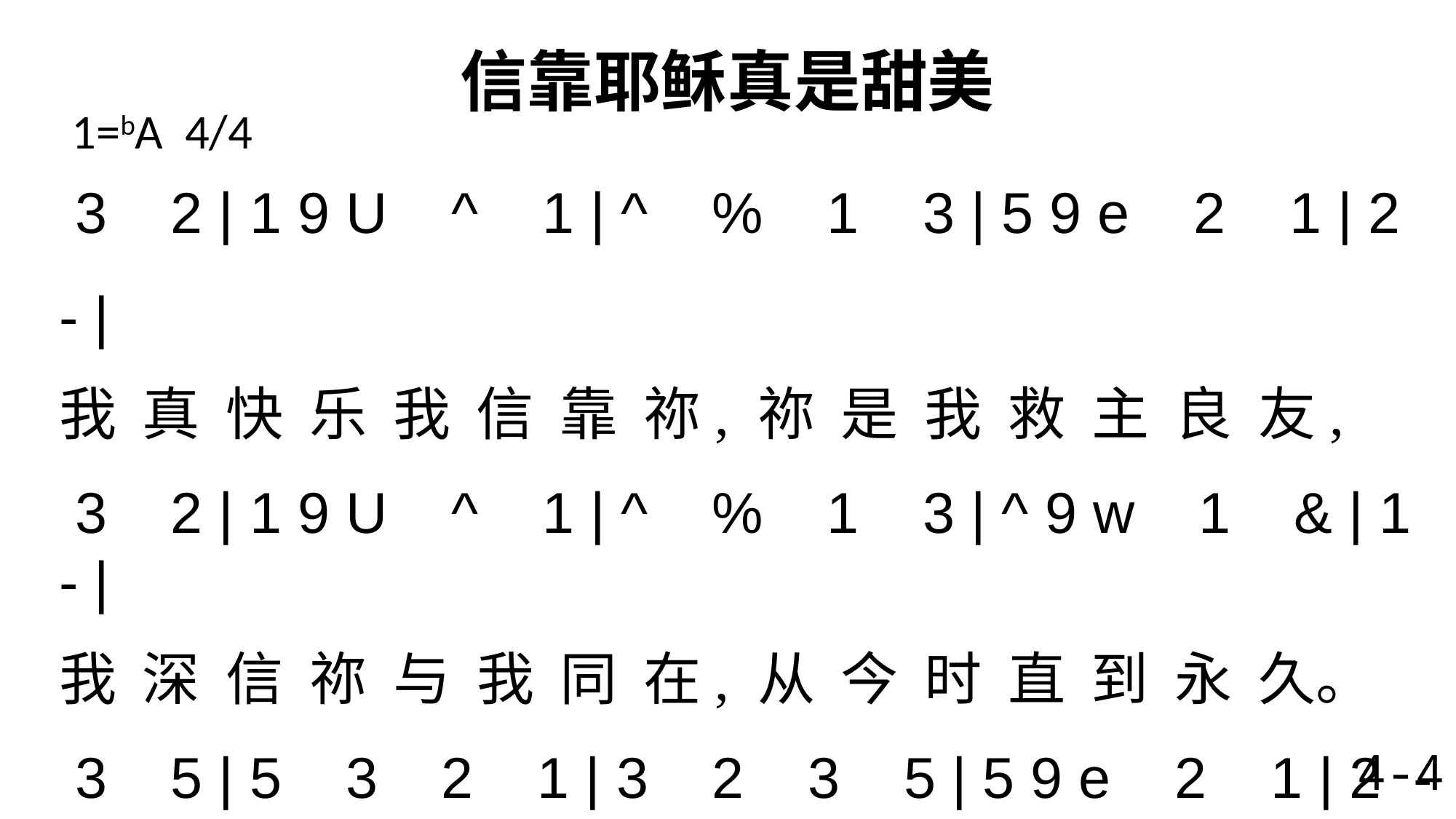

# 信靠耶稣真是甜美
1=bA  4/4
 3    2 | 1 9 U    ^    1 | ^    %    1    3 | 5 9 e    2    1 | 2  - |
我  真  快  乐  我  信  靠  祢, 祢  是  我  救  主  良  友,
 3    2 | 1 9 U    ^    1 | ^    %    1    3 | ^ 9 w    1    & | 1  - |
我  深  信  祢  与  我  同  在, 从  今  时  直  到  永  久。
 3    5 | 5    3    2    1 | 3    2    3    5 | 5 9 e    2    1 | 2  - |
耶  稣, 耶  稣, 何  等  可  靠! 多  少  事  上  已  证  明!
 3    2 | 1    %    4    Y | ^    %    1    3 | ^ 9 w    1    & | 1  - \
耶  稣, 耶  稣, 宝  贵  耶  稣! 愿  我  信  心  更  坚  定!
4-4